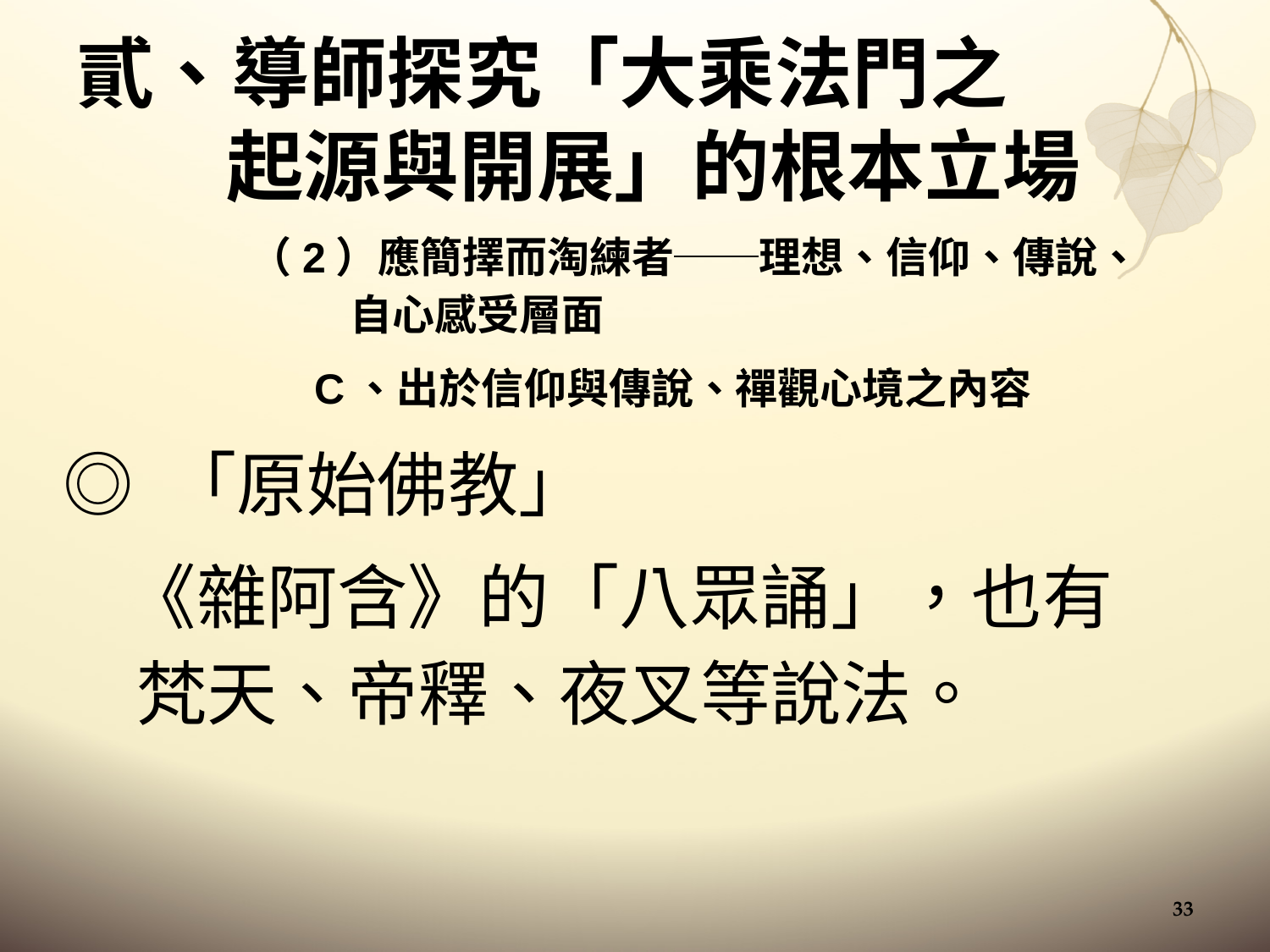

# 貳、導師探究「大乘法門之起源與開展」的根本立場
（2）應簡擇而淘練者──理想、信仰、傳說、自心感受層面
 C、出於信仰與傳說、禪觀心境之內容
◎ 「原始佛教」
《雜阿含》的「八眾誦」，也有梵天、帝釋、夜叉等說法。
33